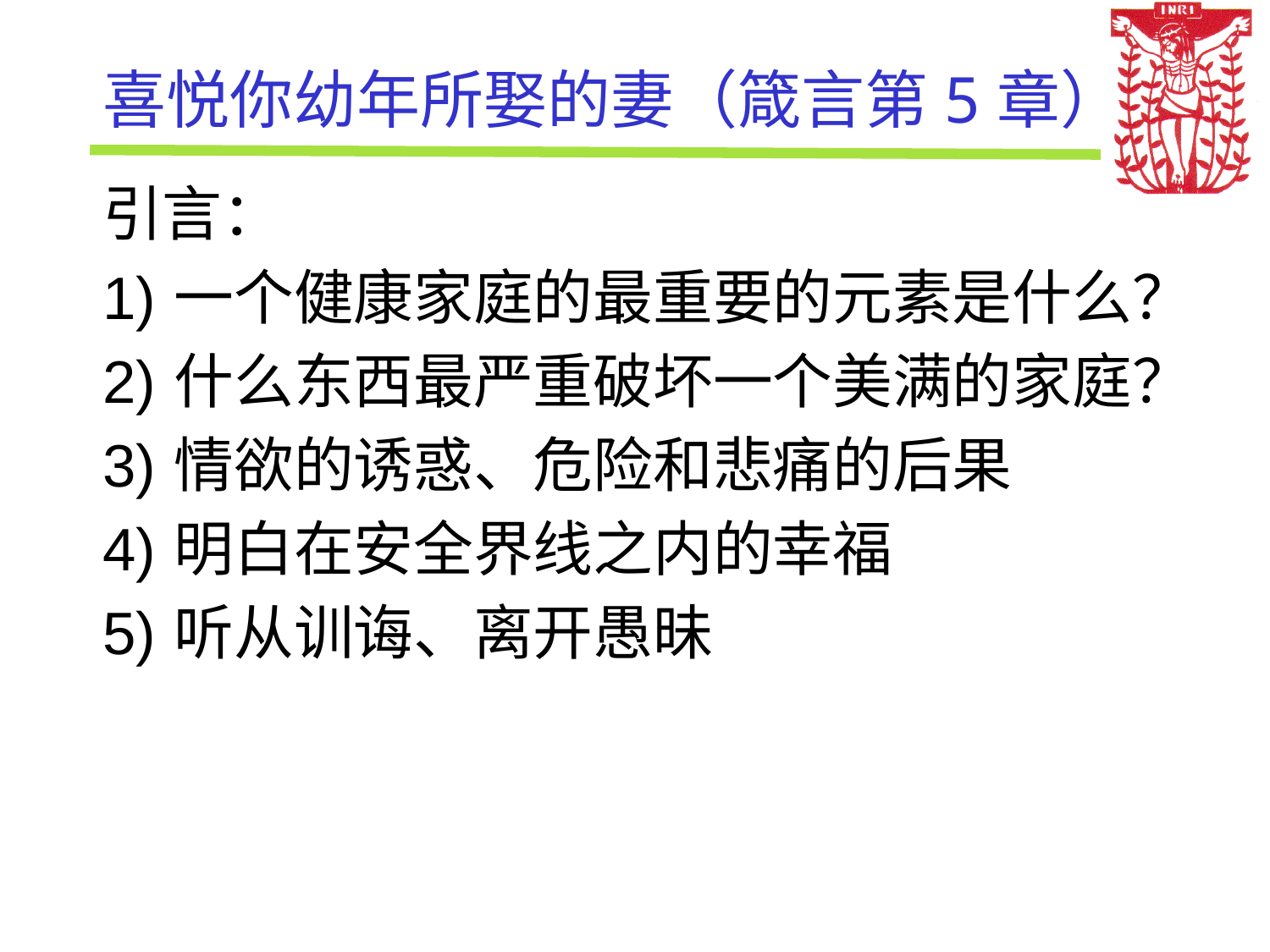

# 喜悦你幼年所娶的妻（箴言第5章）
引言：
一个健康家庭的最重要的元素是什么？
什么东西最严重破坏一个美满的家庭？
情欲的诱惑、危险和悲痛的后果
明白在安全界线之内的幸福
听从训诲、离开愚昧